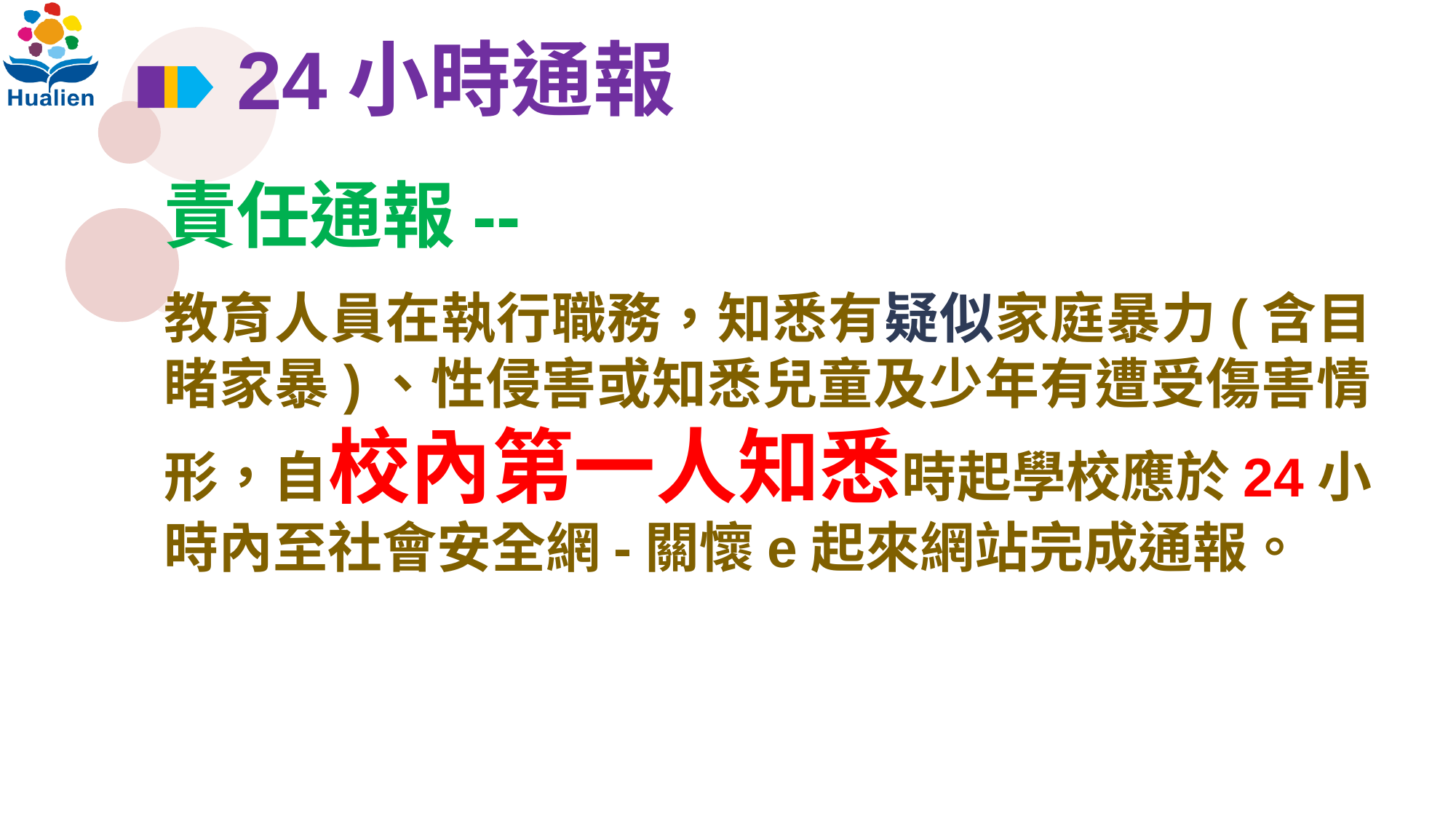

24小時通報

責任通報--
教育人員在執行職務，知悉有疑似家庭暴力(含目睹家暴)、性侵害或知悉兒童及少年有遭受傷害情形，自校內第一人知悉時起學校應於24小時內至社會安全網-關懷e起來網站完成通報。